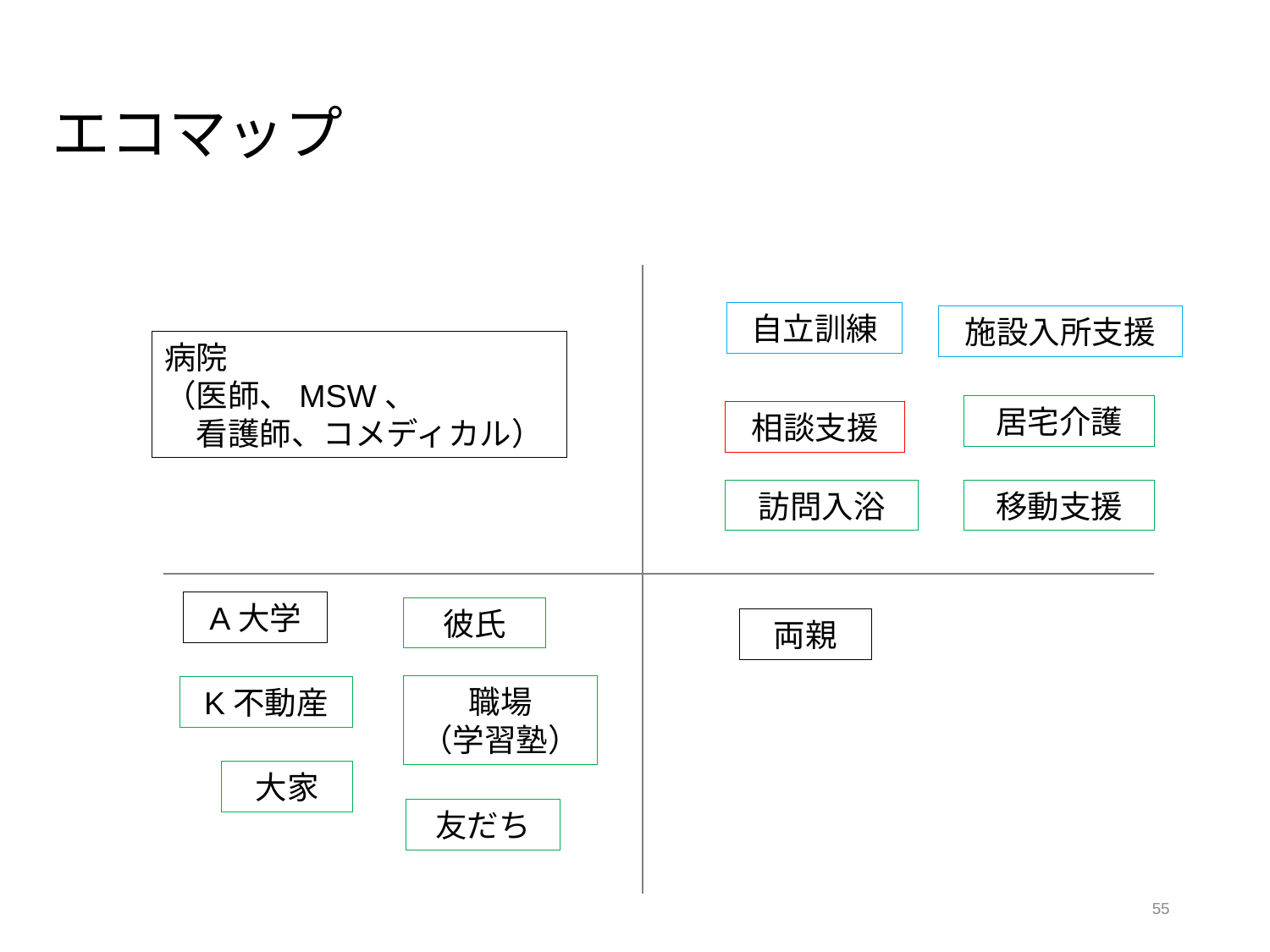

# エコマップ
自立訓練
施設入所支援
病院
（医師、MSW、
　看護師、コメディカル）
居宅介護
相談支援
訪問入浴
移動支援
A大学
彼氏
両親
職場
（学習塾）
K不動産
大家
友だち
55